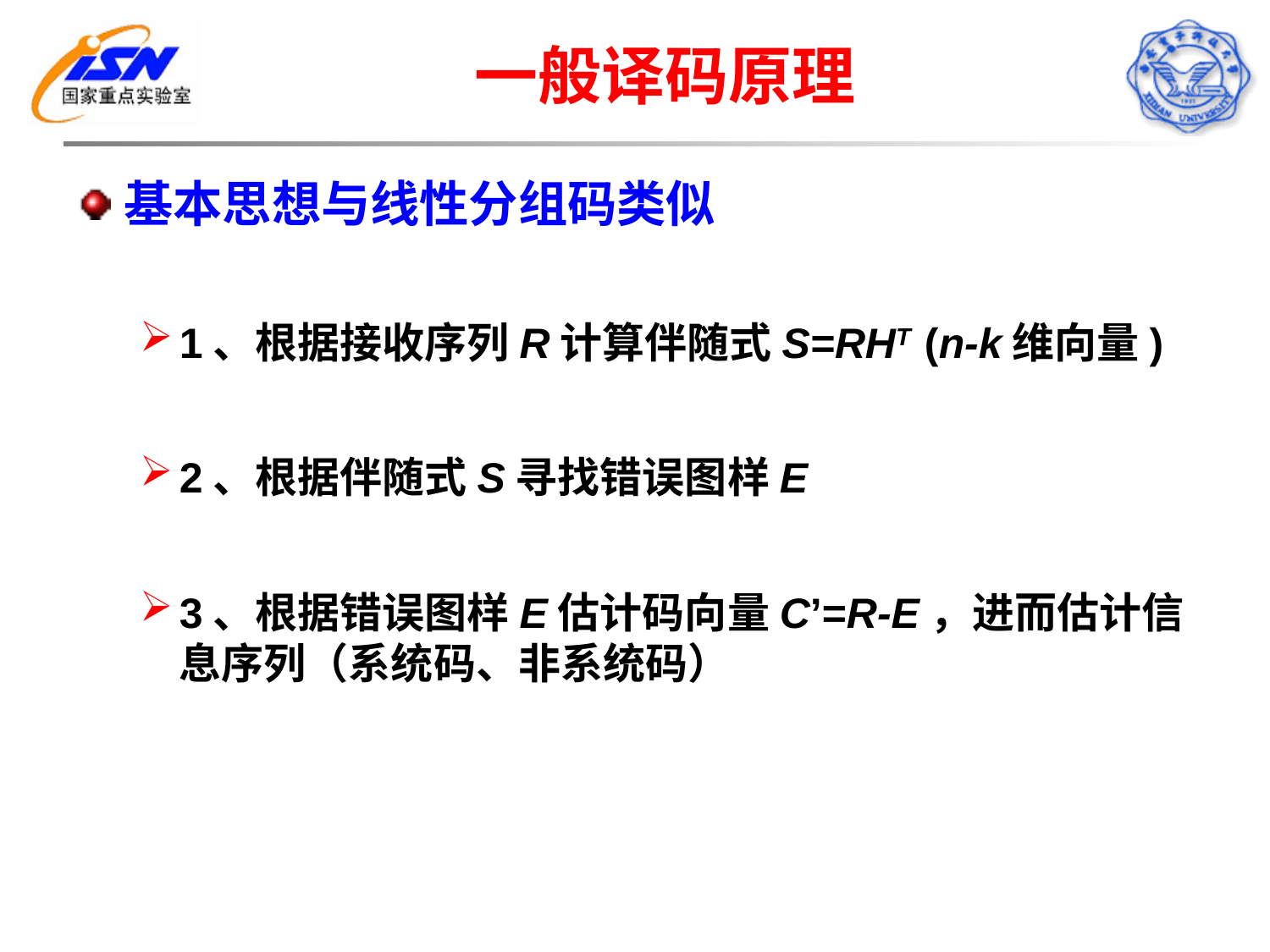

# 一般译码原理
基本思想与线性分组码类似

1、根据接收序列R计算伴随式S=RHT  (n-k维向量)

2、根据伴随式S寻找错误图样E

3、根据错误图样E估计码向量C’=R-E，进而估计信息序列（系统码、非系统码）